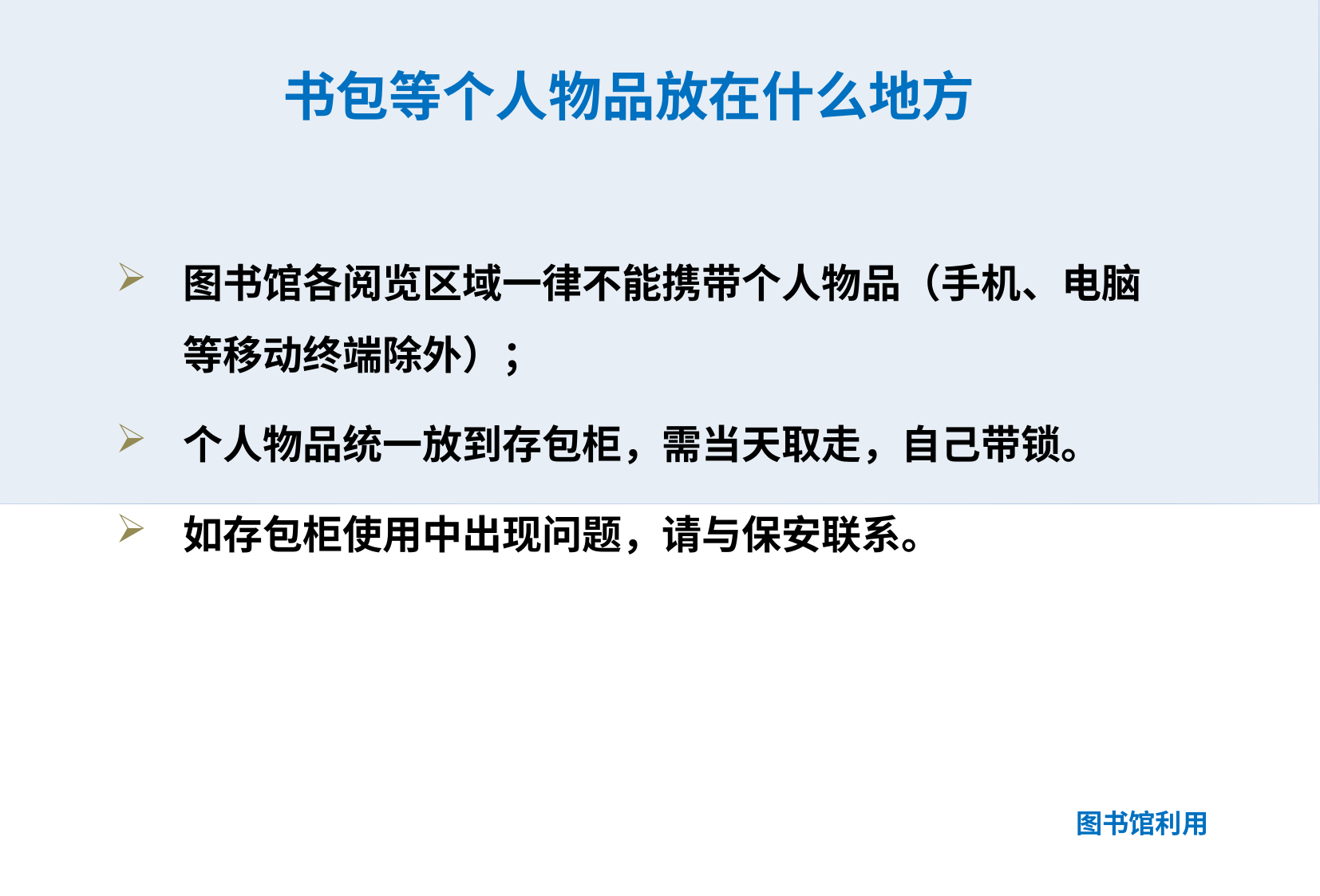

书包等个人物品放在什么地方

图书馆各阅览区域一律不能携带个人物品（手机、电脑等移动终端除外）；
个人物品统一放到存包柜，需当天取走，自己带锁。
如存包柜使用中出现问题，请与保安联系。

图书馆利用